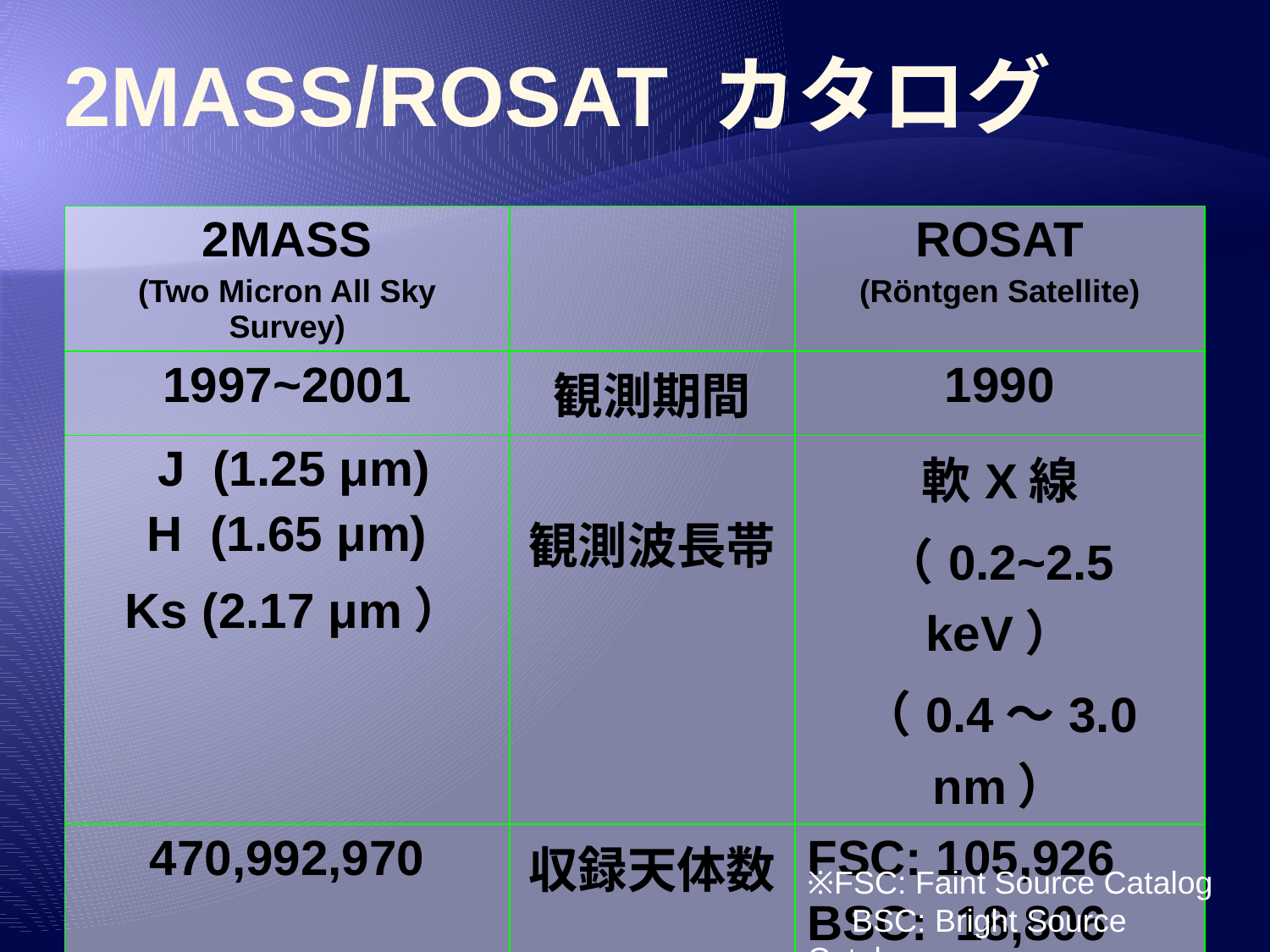

# 2MASS/ROSAT カタログ
| 2MASS (Two Micron All Sky Survey) |  | ROSAT (Röntgen Satellite) |
| --- | --- | --- |
| 1997~2001 | 観測期間 | 1990 |
| J (1.25 μm) H (1.65 μm) Ks (2.17 μm） | 観測波長帯 | 軟X線 （0.2~2.5 keV） （0.4～3.0 nm） |
| 470,992,970 | 収録天体数 | FSC: 105,926 BSC: 18,806 |
| ~2″ | 角度分解能 | ~30″ |
※FSC: Faint Source Catalog
     BSC: Bright Source Catalog